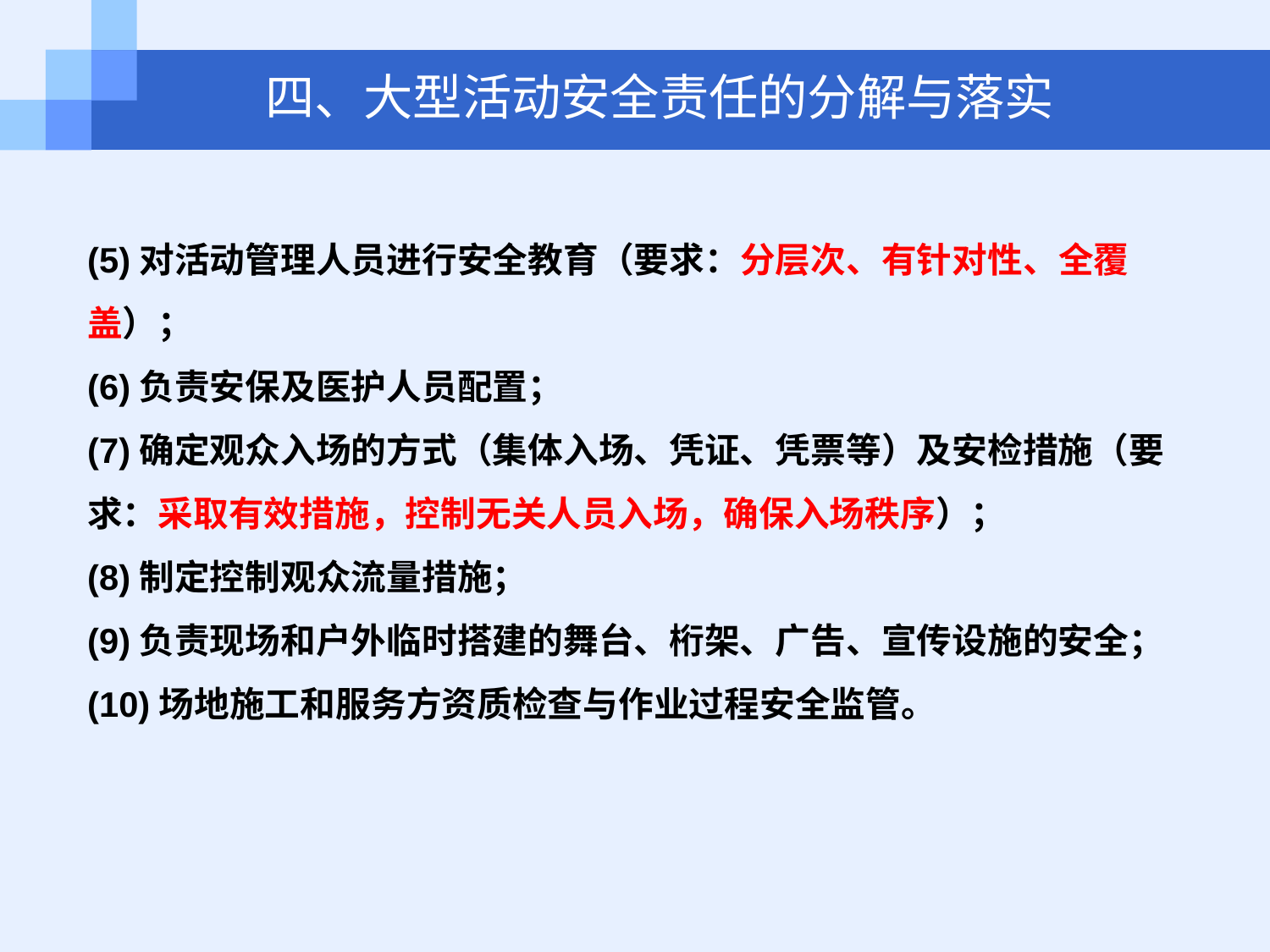

四、大型活动安全责任的分解与落实
(5)对活动管理人员进行安全教育（要求：分层次、有针对性、全覆盖）；
(6)负责安保及医护人员配置；
(7)确定观众入场的方式（集体入场、凭证、凭票等）及安检措施（要求：采取有效措施，控制无关人员入场，确保入场秩序）；
(8)制定控制观众流量措施；
(9)负责现场和户外临时搭建的舞台、桁架、广告、宣传设施的安全；
(10)场地施工和服务方资质检查与作业过程安全监管。